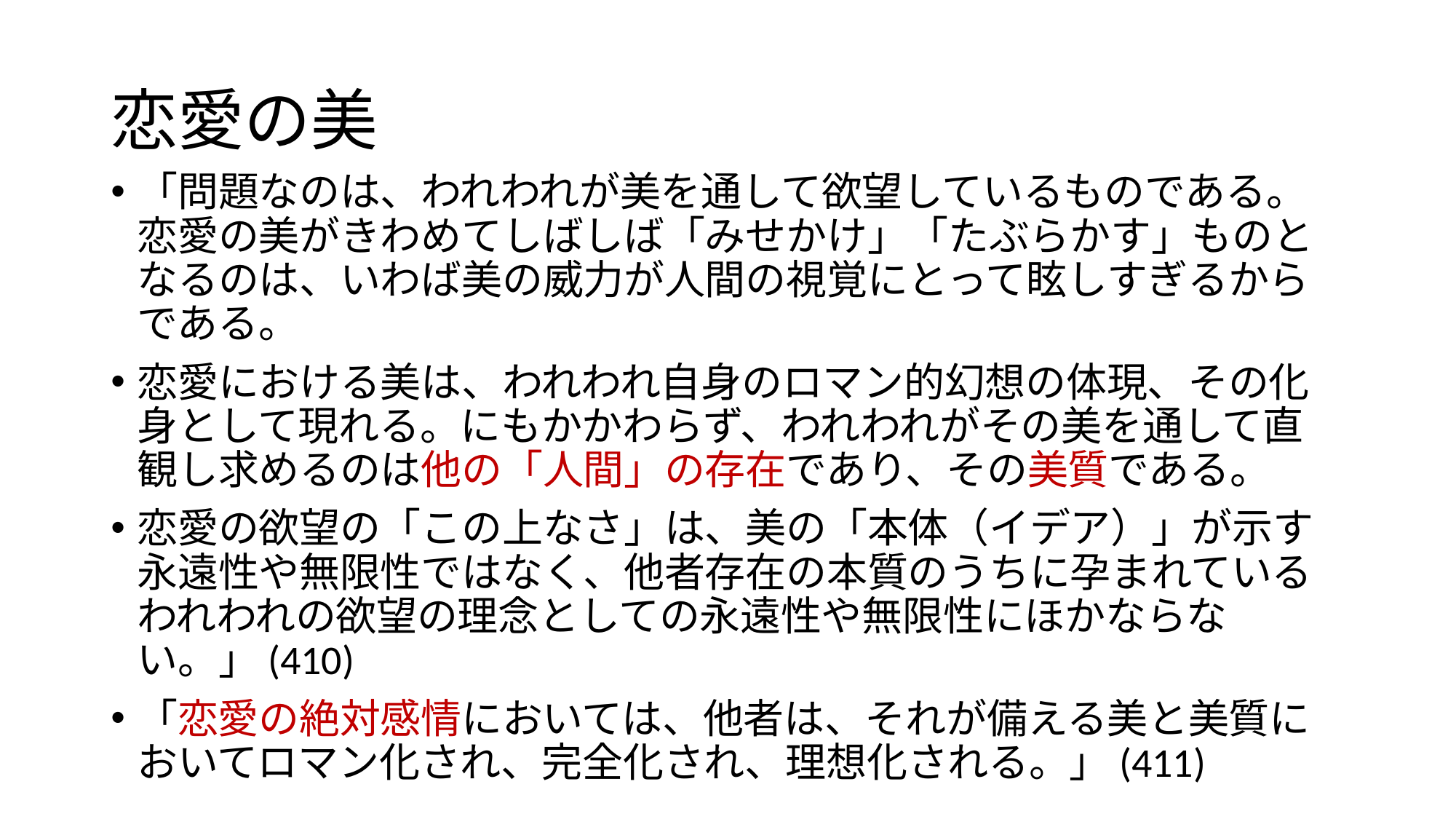

# 恋愛の美
「問題なのは、われわれが美を通して欲望しているものである。恋愛の美がきわめてしばしば「みせかけ」「たぶらかす」ものとなるのは、いわば美の威力が人間の視覚にとって眩しすぎるからである。
恋愛における美は、われわれ自身のロマン的幻想の体現、その化身として現れる。にもかかわらず、われわれがその美を通して直観し求めるのは他の「人間」の存在であり、その美質である。
恋愛の欲望の「この上なさ」は、美の「本体（イデア）」が示す永遠性や無限性ではなく、他者存在の本質のうちに孕まれているわれわれの欲望の理念としての永遠性や無限性にほかならない。」(410)
「恋愛の絶対感情においては、他者は、それが備える美と美質においてロマン化され、完全化され、理想化される。」(411)